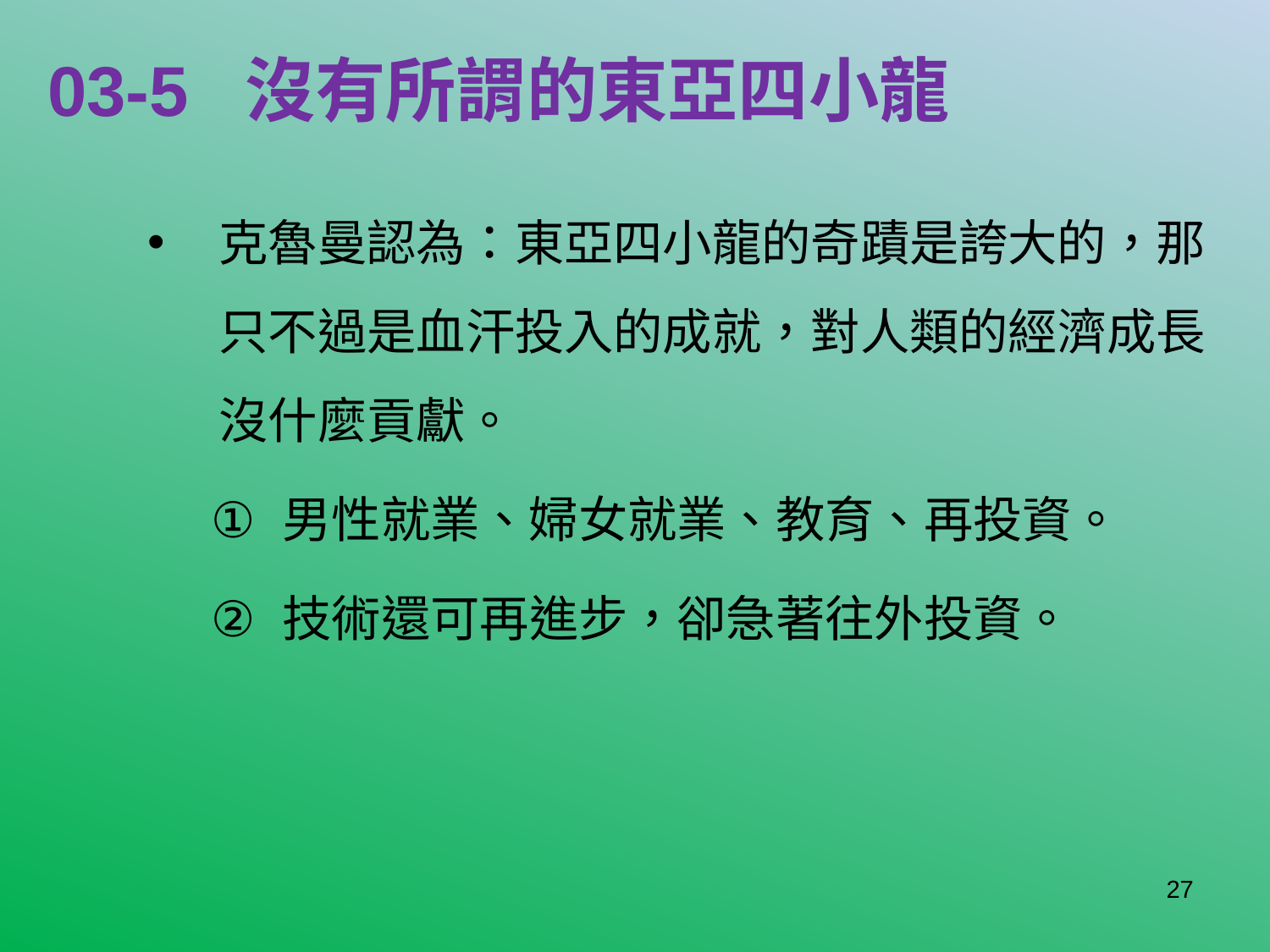

# 03-5  沒有所謂的東亞四小龍
克魯曼認為：東亞四小龍的奇蹟是誇大的，那只不過是血汗投入的成就，對人類的經濟成長沒什麼貢獻。
男性就業、婦女就業、教育、再投資。
技術還可再進步，卻急著往外投資。
27